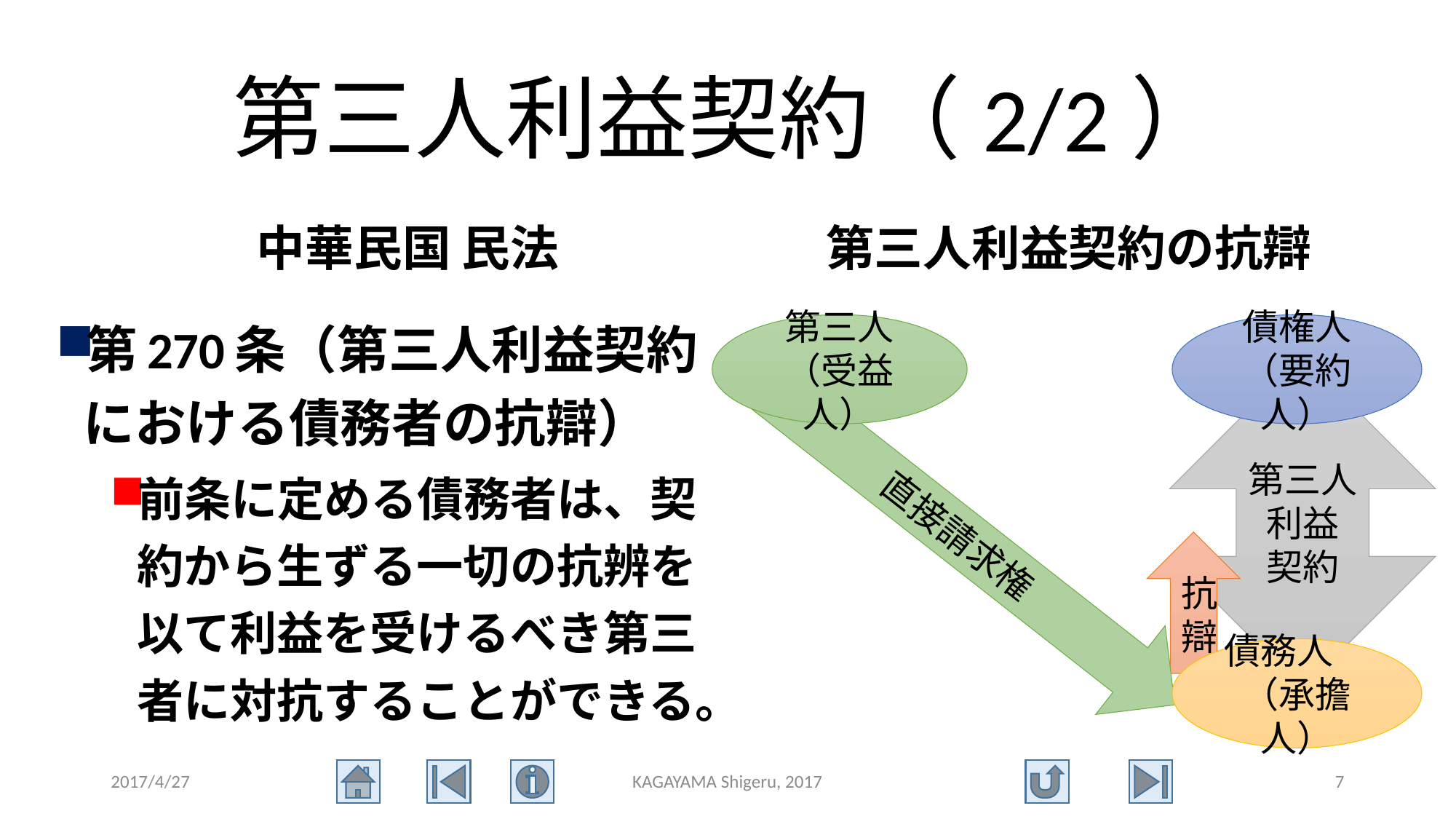

# 第三人利益契約（2/2）
中華民国 民法
第三人利益契約の抗辯
第270条（第三人利益契約における債務者の抗辯）
前条に定める債務者は、契約から生ずる一切の抗辨を以て利益を受けるべき第三者に対抗することができる。
第三人（受益人）
債権人（要約人）
第三人利益
契約
直接請求権
抗辯
債務人　（承擔人）
2017/4/27
KAGAYAMA Shigeru, 2017
7